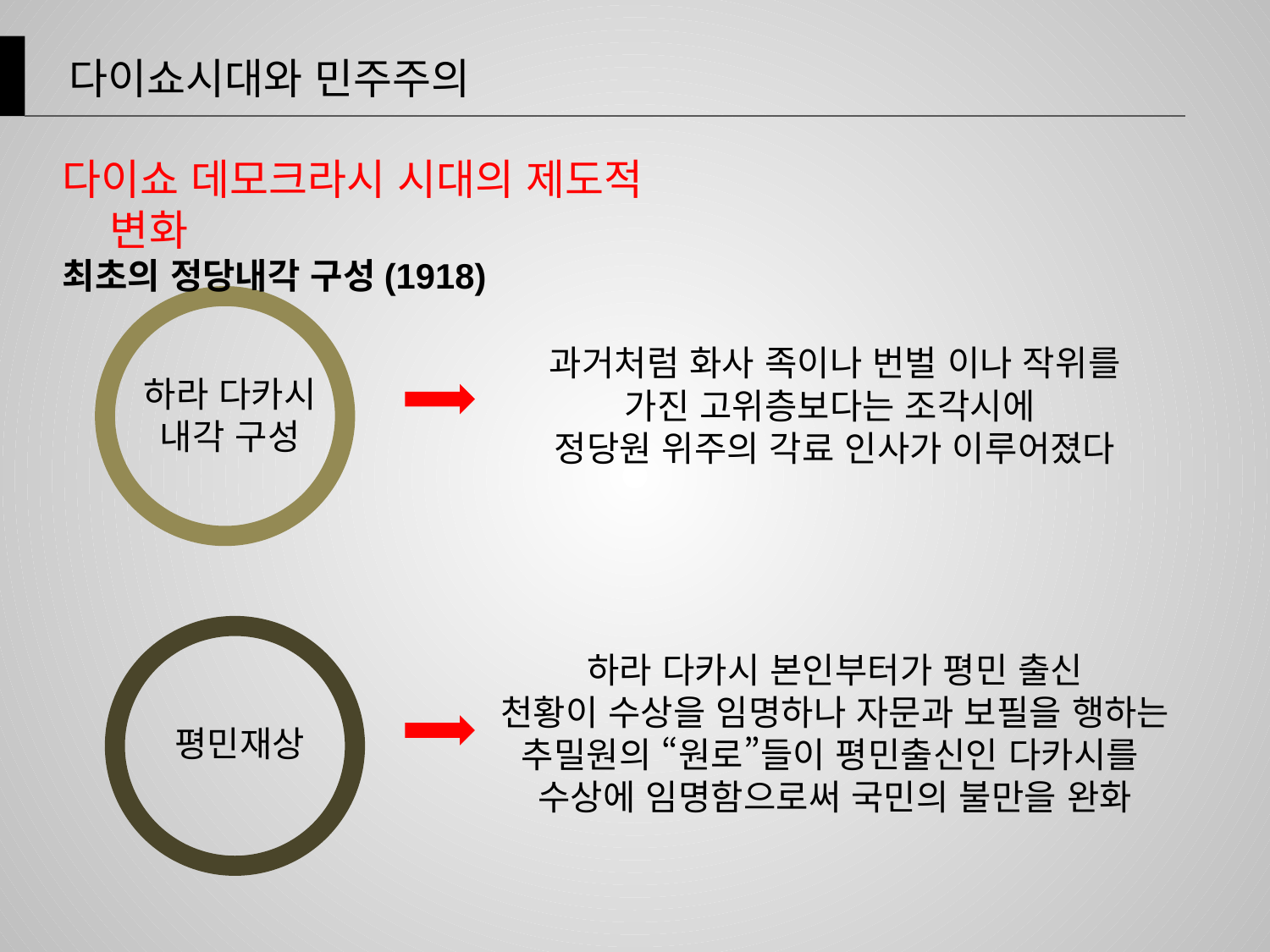

다이쇼시대와 민주주의
다이쇼 데모크라시 시대의 제도적 변화
최초의 정당내각 구성(1918)

과거처럼 화사 족이나 번벌 이나 작위를
가진 고위층보다는 조각시에
정당원 위주의 각료 인사가 이루어졌다
하라 다카시
내각 구성

하라 다카시 본인부터가 평민 출신
천황이 수상을 임명하나 자문과 보필을 행하는
추밀원의 “원로”들이 평민출신인 다카시를
수상에 임명함으로써 국민의 불만을 완화

평민재상